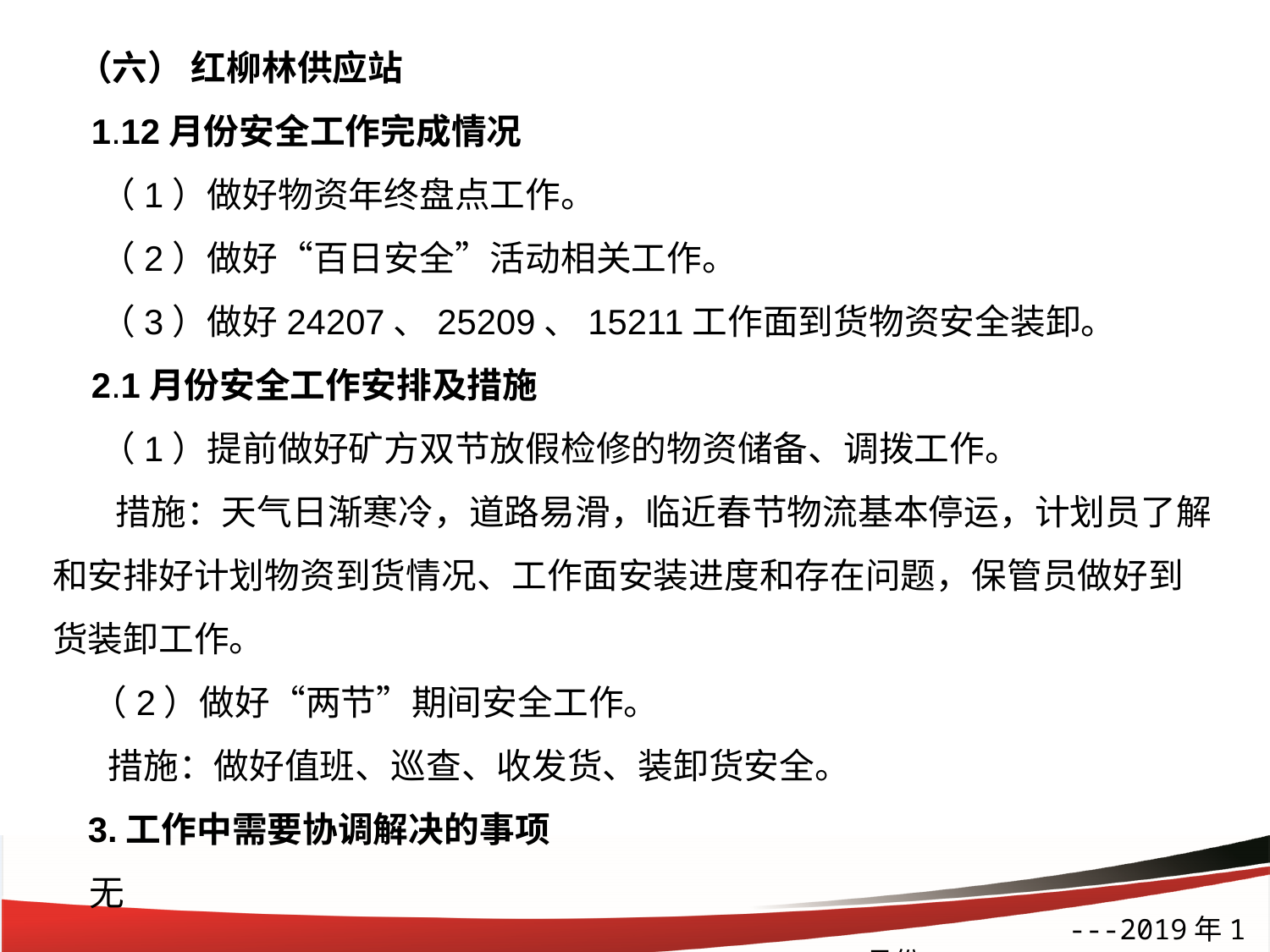

（六） 红柳林供应站
    1.12月份安全工作完成情况
     （1）做好物资年终盘点工作。
     （2）做好“百日安全”活动相关工作。
     （3）做好24207、25209、15211工作面到货物资安全装卸。
    2.1月份安全工作安排及措施
     （1）提前做好矿方双节放假检修的物资储备、调拨工作。
       措施：天气日渐寒冷，道路易滑，临近春节物流基本停运，计划员了解和安排好计划物资到货情况、工作面安装进度和存在问题，保管员做好到货装卸工作。
    （2）做好“两节”期间安全工作。
      措施：做好值班、巡查、收发货、装卸货安全。
    3.工作中需要协调解决的事项
    无